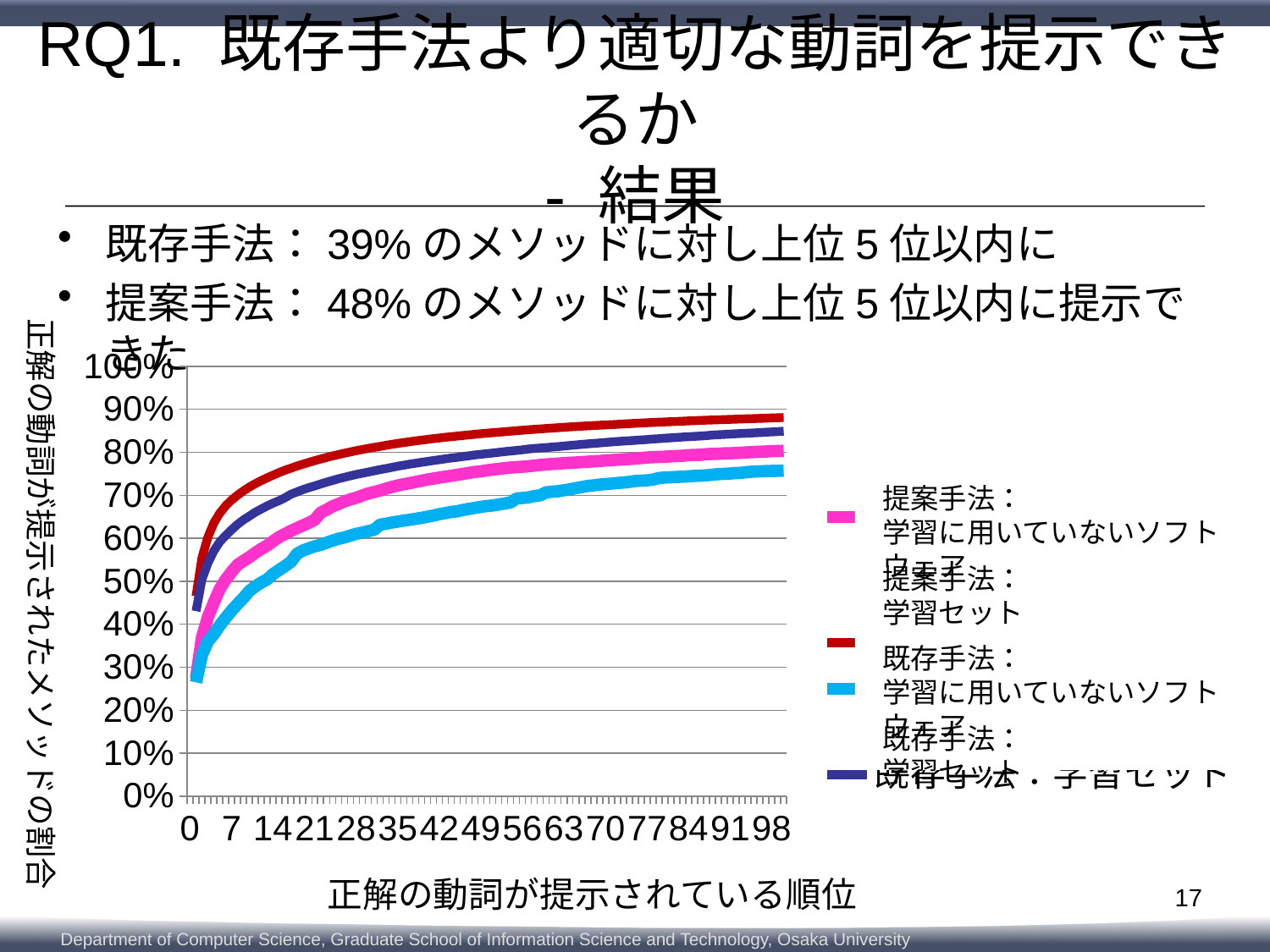

# RQ1. 既存手法より適切な動詞を提示できるか - 結果
既存手法：39%のメソッドに対し上位5位以内に
提案手法：48%のメソッドに対し上位5位以内に提示できた

正解の動詞が提示されたメソッドの割合

### Chart

| Category | 提案手法： 学習に用いていないソフトウェア | 提案手法：学習セット | 既存手法：学習に用いていないソフトウェア | 既存手法：学習セット |
|---|---|---|---|---|
| 0 | None | None | None | None |
| 1 | 0.2738816738816739 | 0.46506507006088804 | 0.2648055976339898 | 0.4305156384988969 |
| 2 | 0.36897546897546896 | 0.5547553978377672 | 0.32850032460506384 | 0.5044796976591299 |
| 3 | 0.4165223665223665 | 0.6025219166153243 | 0.3601673519440237 | 0.5423084468889936 |
| 4 | 0.4505050505050505 | 0.6356489624242341 | 0.37654187405323525 | 0.5706047161596101 |
| 5 | 0.4818181818181818 | 0.6582823637934417 | 0.3972444636803001 | 0.5917520557045155 |
| 6 | 0.5041125541125541 | 0.6754800659477581 | 0.4147731371276059 | 0.6065593237257041 |
| 7 | 0.5222222222222223 | 0.6892478651306392 | 0.4319411382817572 | 0.619923554295037 |
| 8 | 0.5382395382395382 | 0.7004402253788726 | 0.44716150905287455 | 0.6325271139595158 |
| 9 | 0.5475468975468976 | 0.7102231071857585 | 0.4612998629445286 | 0.6428873828446338 |
| 10 | 0.5562770562770563 | 0.7193012497719709 | 0.47767438505374016 | 0.6517667528301432 |
| 11 | 0.5663780663780664 | 0.7271721284673341 | 0.4882781504724807 | 0.6607949871443175 |
| 12 | 0.5754689754689755 | 0.734383873776817 | 0.49715068888408 | 0.6682287382156243 |
| 13 | 0.5832611832611833 | 0.7408375296437926 | 0.5045805381230615 | 0.6754456464498009 |
| 14 | 0.5935064935064935 | 0.7469392461441557 | 0.5169876650075742 | 0.68190446524147 |
| 15 | 0.603030303030303 | 0.7528981217279964 | 0.5264372790882205 | 0.6875931477663466 |
| 16 | 0.6101010101010101 | 0.7583587750789067 | 0.5354540864170815 | 0.6944779078452361 |
| 17 | 0.6172438672438673 | 0.7631878306423022 | 0.5451922383322514 | 0.7024890459947751 |
| 18 | 0.6235209235209235 | 0.7680237701052892 | 0.5639471975762822 | 0.7078756974250773 |
| 19 | 0.6299422799422799 | 0.772333091249531 | 0.5715934501911564 | 0.7132873029913985 |
| 20 | 0.6359307359307359 | 0.7765512007241863 | 0.5766428622953185 | 0.7177781869873645 |
| 21 | 0.6432900432900432 | 0.7806445395187466 | 0.5814037365649571 | 0.7219291784410032 |
| 22 | 0.6596681096681096 | 0.7844065906454688 | 0.584721921661978 | 0.726361549290442 |
| 23 | 0.6664502164502164 | 0.7880705462030131 | 0.5896991993075092 | 0.7306123572881565 |
| 24 | 0.6743867243867244 | 0.7915951027938306 | 0.5946043424944096 | 0.73442173522457 |
| 25 | 0.6796536796536796 | 0.7947341610075275 | 0.5989324100122629 | 0.7385202369438238 |
| 26 | 0.6858585858585858 | 0.7979257089556091 | 0.602106326192022 | 0.7419466979654634 |
| 27 | 0.6904040404040404 | 0.8007868297233016 | 0.6062179903339826 | 0.745286249754761 |
| 28 | 0.6943001443001443 | 0.8039043757507753 | 0.6104739233932049 | 0.7485225430501871 |
| 29 | 0.6993506493506494 | 0.8065460722189906 | 0.6132871672798096 | 0.7512640560624783 |
| 30 | 0.7041847041847041 | 0.8091077433544555 | 0.6167496212940923 | 0.7541200139054771 |
| 31 | 0.7076479076479076 | 0.8114981774875831 | 0.6197071340979586 | 0.7569295054262338 |
| 32 | 0.7111111111111111 | 0.8137500731414331 | 0.631753588689317 | 0.7597966496060689 |
| 33 | 0.7153679653679653 | 0.8162756038040428 | 0.6338454879896127 | 0.762206874950522 |
| 34 | 0.7194805194805195 | 0.8186230135647241 | 0.6367308663348482 | 0.7650008776971978 |
| 35 | 0.7228715728715729 | 0.8206529034567501 | 0.6388949000937748 | 0.7677983223936695 |
| 36 | 0.7259740259740259 | 0.8228471464515218 | 0.6410589338527015 | 0.7700183800119091 |
| 37 | 0.7282828282828283 | 0.824630076445705 | 0.6430786986943663 | 0.7725568179862528 |
| 38 | 0.7310966810966811 | 0.8265756385677359 | 0.6453870013705547 | 0.7745712191041981 |
| 39 | 0.733910533910534 | 0.8283809412355911 | 0.6474789006708505 | 0.7768067654965184 |
| 40 | 0.7367965367965368 | 0.8300907297966151 | 0.6502921445574551 | 0.7786920934971242 |
| 41 | 0.739033189033189 | 0.8318185885940668 | 0.652961119526798 | 0.7809431286635252 |
| 42 | 0.7413419913419913 | 0.8333149762677562 | 0.6562793046238188 | 0.782767362055257 |
| 43 | 0.7432900432900433 | 0.8349421580336829 | 0.6585876073000072 | 0.7847275524639197 |
| 44 | 0.7455266955266955 | 0.8363731486612536 | 0.6614729856452428 | 0.7868925388854278 |
| 45 | 0.7476190476190476 | 0.8378093022135179 | 0.6627714059005988 | 0.7882891100150413 |
| 46 | 0.7499278499278499 | 0.8391826401820103 | 0.6659453220803578 | 0.7902931852835994 |
| 47 | 0.7521645021645021 | 0.8406024444727449 | 0.668397893673808 | 0.7920348118802338 |
| 48 | 0.7544733044733045 | 0.8420076204768477 | 0.6707061963499964 | 0.7939123954937993 |
| 49 | 0.7556998556998556 | 0.8433052355498343 | 0.6730866334848157 | 0.7954586914395266 |
| 50 | 0.7581529581529581 | 0.8445865013612911 | 0.6751785327851115 | 0.7969154966905653 |
| 51 | 0.7598845598845598 | 0.8457085769946959 | 0.6763326841232057 | 0.7983404639059934 |
| 52 | 0.7613997113997114 | 0.8467747209439203 | 0.6786409867993941 | 0.7999908788330413 |
| 53 | 0.7632034632034632 | 0.8478718424413061 | 0.6809492894755825 | 0.8016843181325357 |
| 54 | 0.7645021645021645 | 0.8490868507191954 | 0.6835461299862945 | 0.8030103292913369 |
| 55 | 0.7654401154401155 | 0.8503302550828994 | 0.6926350717737864 | 0.8044112028581951 |
| 56 | 0.7665223665223665 | 0.8513482117349837 | 0.6937892231118806 | 0.805888659808008 |
| 57 | 0.7675324675324675 | 0.8525158932031818 | 0.6951597778258675 | 0.8076259839673978 |
| 58 | 0.7690476190476191 | 0.853484802070677 | 0.6983336940056265 | 0.8090208341221135 |
| 59 | 0.7706349206349207 | 0.8543779880426664 | 0.7000649210127678 | 0.8099966268892002 |
| 60 | 0.7718614718614719 | 0.8554277827303611 | 0.7069176945827021 | 0.8111763551816833 |
| 61 | 0.7729437229437229 | 0.8563657140496949 | 0.70836038375532 | 0.8122631508296819 |
| 62 | 0.7737373737373737 | 0.8573165526807626 | 0.7095145350934141 | 0.8134342742476758 |
| 63 | 0.7747474747474747 | 0.8582140410899967 | 0.7117507033109717 | 0.8146062581531185 |
| 64 | 0.7756854256854256 | 0.8591287392482093 | 0.7139147370698983 | 0.8160905990025229 |
| 65 | 0.7763347763347763 | 0.8599556676866311 | 0.7167279809565029 | 0.8172488151087828 |
| 66 | 0.7772727272727272 | 0.8607619444262786 | 0.719252687008584 | 0.8185352438449333 |
| 67 | 0.7782106782106782 | 0.8615733840906197 | 0.7217052586020343 | 0.8196409702168084 |
| 68 | 0.779076479076479 | 0.8623125428092505 | 0.7232200822332828 | 0.8207819765740897 |
| 69 | 0.7797258297258297 | 0.8629673737578863 | 0.7249513092404242 | 0.8219204014690241 |
| 70 | 0.7811688311688312 | 0.8637185793008023 | 0.7261775950371493 | 0.8230510819769182 |
| 71 | 0.7817460317460317 | 0.8643811546364785 | 0.7274038808338744 | 0.8240965742273683 |
| 72 | 0.7826839826839826 | 0.8651521513907198 | 0.7286301666305994 | 0.8252642556955664 |
| 73 | 0.7836940836940837 | 0.8659782193416926 | 0.7297843179686937 | 0.8261643255671473 |
| 74 | 0.7842712842712842 | 0.86671221513563 | 0.7311548726826805 | 0.8270050218047519 |
| 75 | 0.7856421356421357 | 0.867437606055078 | 0.7332467719829763 | 0.8279575814107175 |
| 76 | 0.7866522366522366 | 0.8680889950539181 | 0.734040251027916 | 0.8288369995835241 |
| 77 | 0.7880230880230881 | 0.8687877108624493 | 0.7348337300728558 | 0.8298265601497936 |
| 78 | 0.7887445887445887 | 0.8694984734952655 | 0.7367813604558898 | 0.8309030299484051 |
| 79 | 0.7893217893217893 | 0.8701429785945142 | 0.7400995455529107 | 0.8317927739705988 |
| 80 | 0.7896825396825397 | 0.8706954115367274 | 0.7414701002668975 | 0.8329372222776759 |
| 81 | 0.7906926406926407 | 0.8712753800773062 | 0.7419029070186829 | 0.8337658716909955 |
| 82 | 0.7911255411255411 | 0.8719000939652294 | 0.7426963860636226 | 0.8346444293763531 |
| 83 | 0.791991341991342 | 0.8724766205560126 | 0.7433455961913006 | 0.8355823606956868 |
| 84 | 0.7933621933621934 | 0.8731133812682208 | 0.7442112096948713 | 0.836256982855648 |
| 85 | 0.793939393939394 | 0.873726048331859 | 0.7451489576570728 | 0.8370408869216233 |
| 86 | 0.7942279942279943 | 0.8742423408012171 | 0.74572603332612 | 0.8378970719333088 |
| 87 | 0.7955988455988456 | 0.8747310976722094 | 0.7465195123710597 | 0.8388797485999869 |
| 88 | 0.7963924963924964 | 0.8751828535828976 | 0.7479622015436774 | 0.840071523716755 |
| 89 | 0.7966810966810967 | 0.8756595636296048 | 0.7493327562576643 | 0.8409543838393573 |
| 90 | 0.7976190476190477 | 0.8761061566155995 | 0.7499098319267115 | 0.8416556811102353 |
| 91 | 0.7977633477633478 | 0.8766353563966915 | 0.7507754454302821 | 0.8423810720296834 |
| 92 | 0.7984126984126985 | 0.877122392292786 | 0.7519295967683763 | 0.8432269311919816 |
| 93 | 0.7992063492063493 | 0.8775440311427617 | 0.7524345379787925 | 0.8438413192305176 |
| 94 | 0.8 | 0.8780766728736494 | 0.7543100339031956 | 0.8445056155410917 |
| 95 | 0.8006493506493506 | 0.8785232658596441 | 0.7551035129481354 | 0.8452430532848247 |
| 96 | 0.8012987012987013 | 0.8789836266448218 | 0.7557527230758133 | 0.8458746510723394 |
| 97 | 0.8018759018759019 | 0.8794508713295908 | 0.7563297987448605 | 0.8468728165130983 |
| 98 | 0.8028138528138529 | 0.8799602798993573 | 0.756618336579384 | 0.8474433196917389 |
| 99 | 0.8028860028860029 | 0.8804507577452475 | 0.7569068744139076 | 0.8482470149690396 |
| 100 | 0.8034632034632034 | 0.8808689546454275 | 0.7574839500829547 | 0.8491599921523544 |
提案手法：
学習に用いていないソフトウェア
提案手法：
学習セット
既存手法：
学習に用いていないソフトウェア
既存手法：
学習セット
正解の動詞が提示されている順位
17